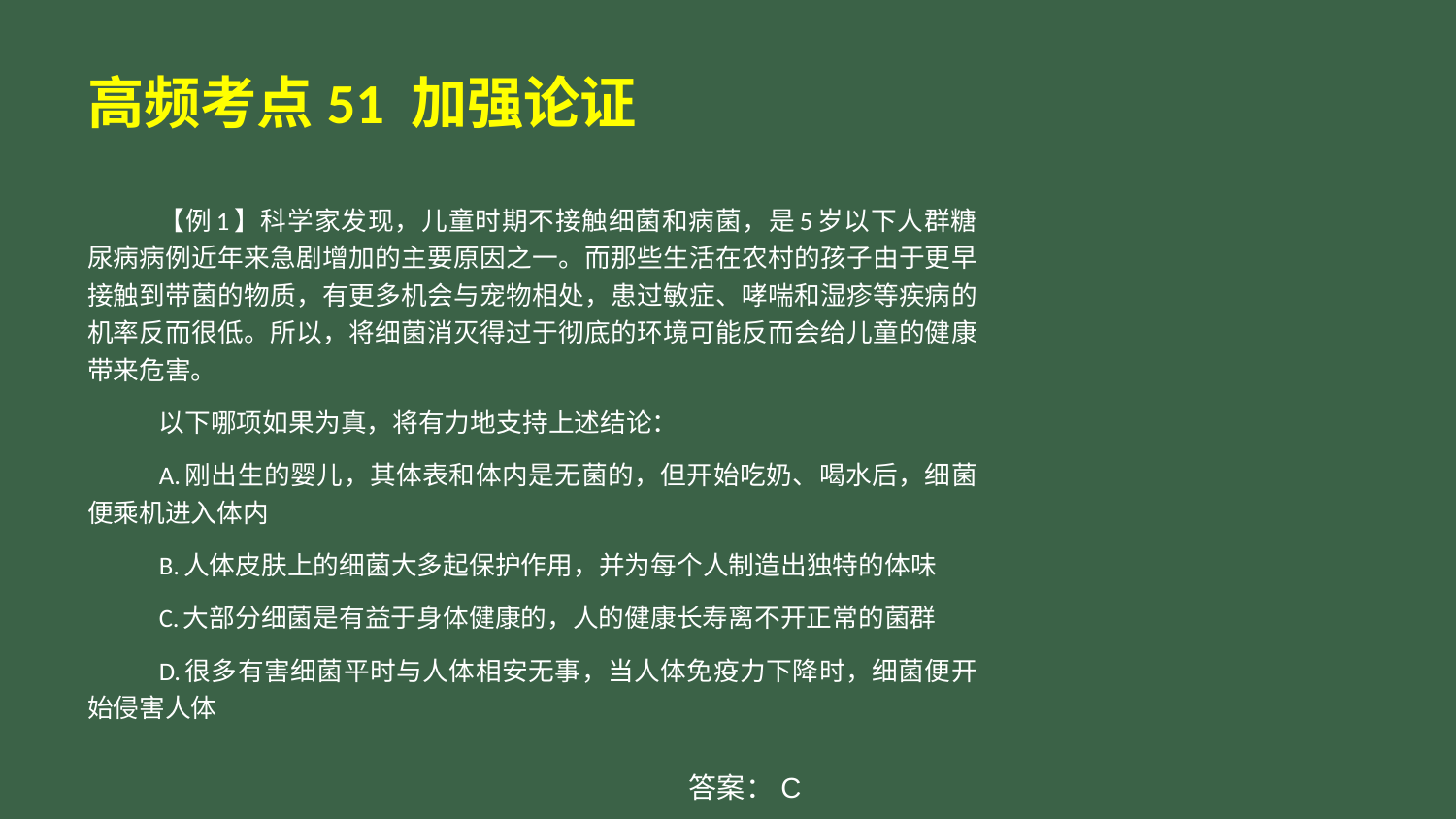

# 高频考点51 加强论证
【例1】科学家发现，儿童时期不接触细菌和病菌，是5岁以下人群糖尿病病例近年来急剧增加的主要原因之一。而那些生活在农村的孩子由于更早接触到带菌的物质，有更多机会与宠物相处，患过敏症、哮喘和湿疹等疾病的机率反而很低。所以，将细菌消灭得过于彻底的环境可能反而会给儿童的健康带来危害。
以下哪项如果为真，将有力地支持上述结论：
A.刚出生的婴儿，其体表和体内是无菌的，但开始吃奶、喝水后，细菌便乘机进入体内
B.人体皮肤上的细菌大多起保护作用，并为每个人制造出独特的体味
C.大部分细菌是有益于身体健康的，人的健康长寿离不开正常的菌群
D.很多有害细菌平时与人体相安无事，当人体免疫力下降时，细菌便开始侵害人体

答案：C